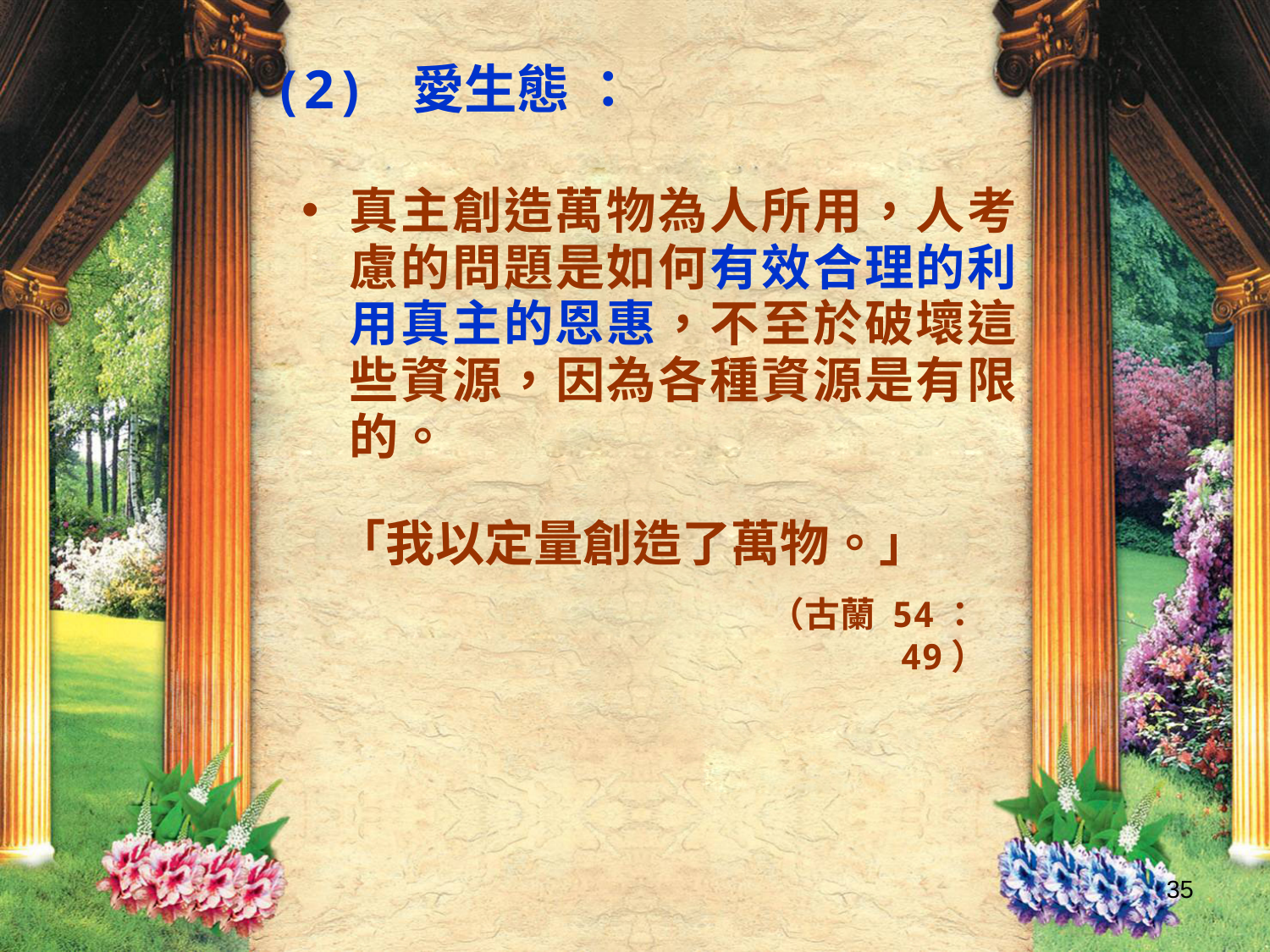

(2) 愛生態 ：
真主創造萬物為人所用，人考慮的問題是如何有效合理的利用真主的恩惠，不至於破壞這些資源，因為各種資源是有限的。
「我以定量創造了萬物。」
（古蘭 54：49）
35